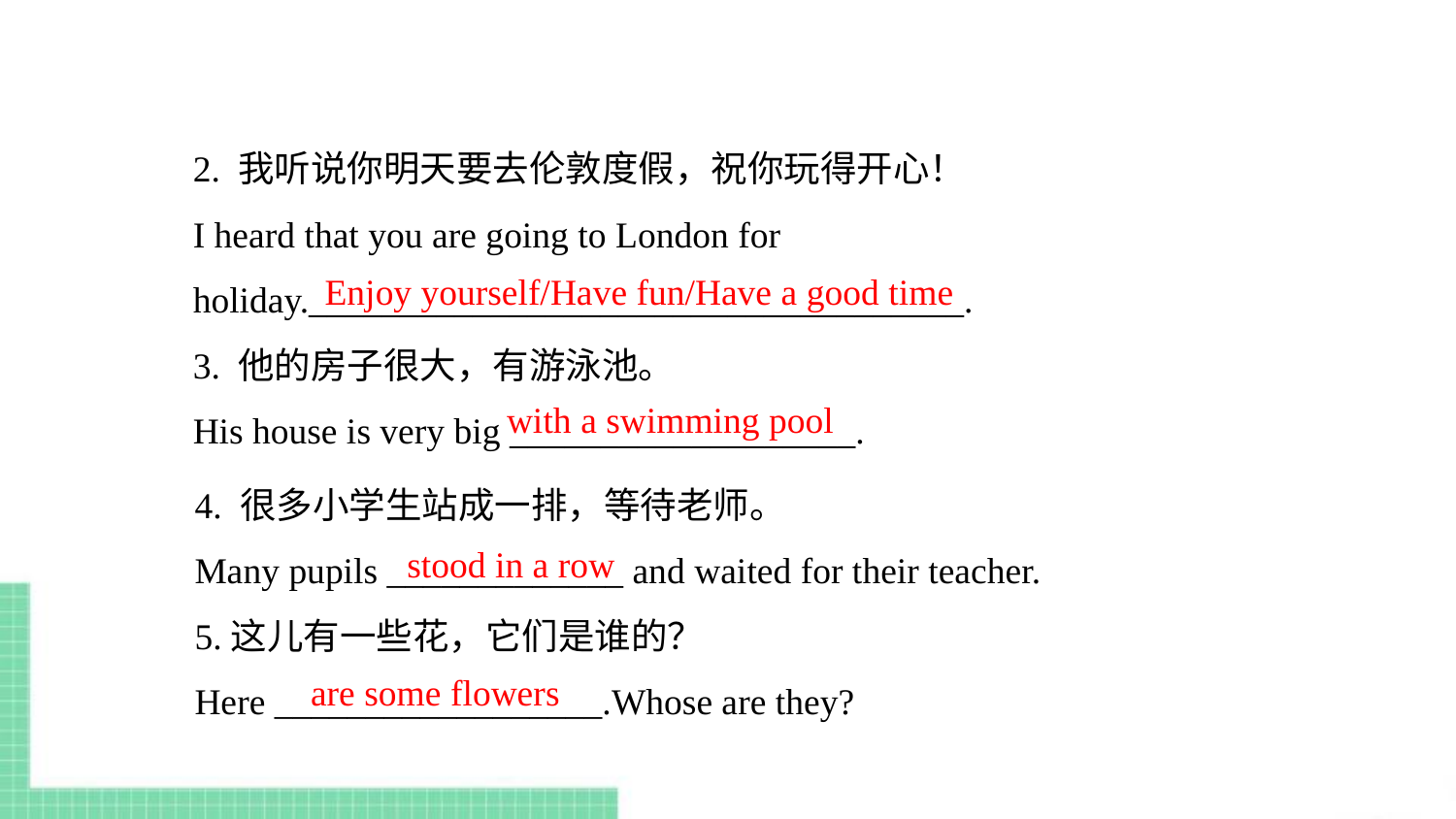

2. 我听说你明天要去伦敦度假，祝你玩得开心！
I heard that you are going to London for holiday.____________________________________.
3. 他的房子很大，有游泳池。
His house is very big ___________________.

Enjoy yourself/Have fun/Have a good time
with a swimming pool
4. 很多小学生站成一排，等待老师。
Many pupils _____________ and waited for their teacher.
5.这儿有一些花，它们是谁的？
Here __________________.Whose are they?
stood in a row
are some flowers